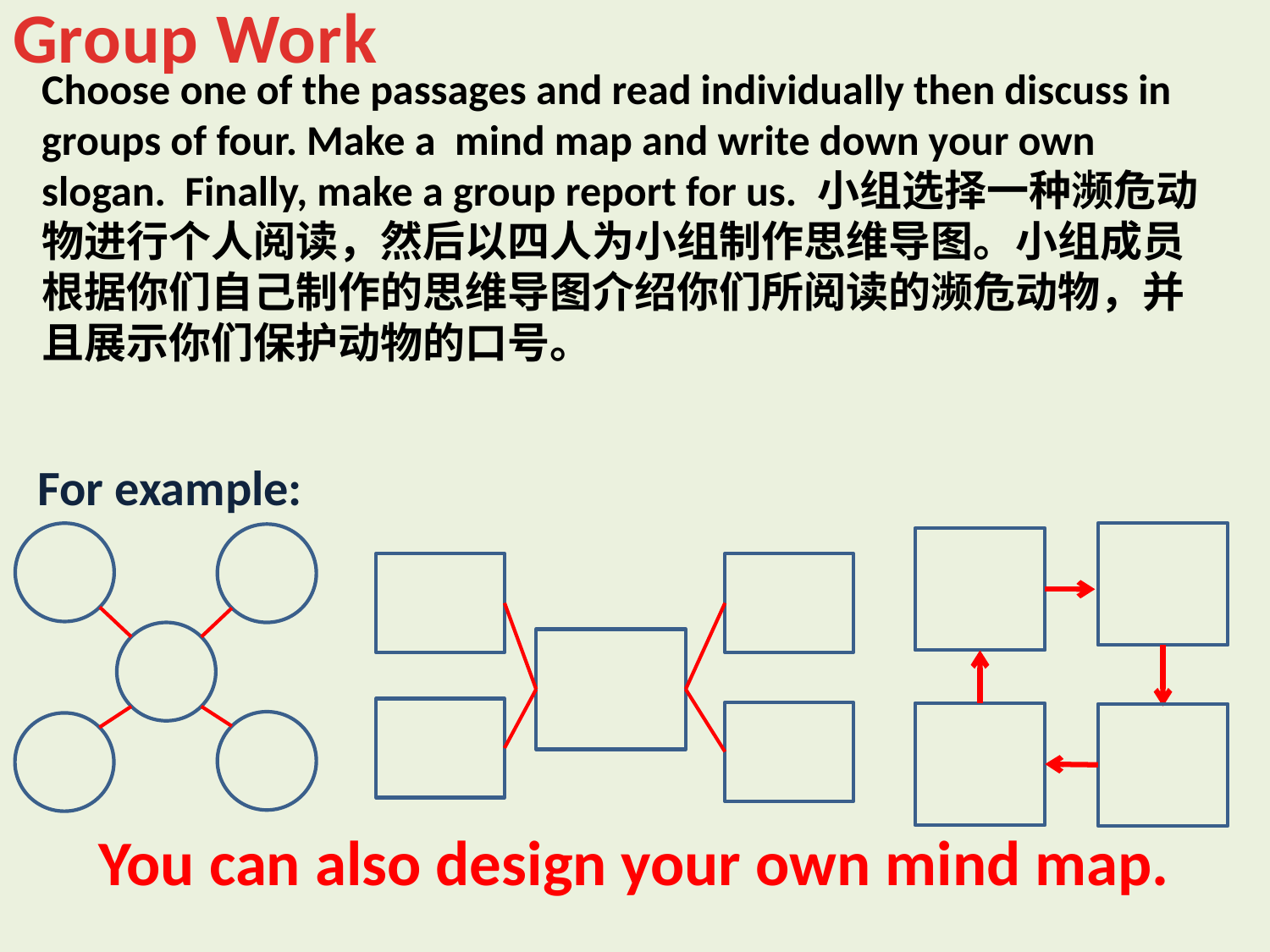

Group Work
Choose one of the passages and read individually then discuss in groups of four. Make a  mind map and write down your own slogan.  Finally, make a group report for us. 小组选择一种濒危动物进行个人阅读，然后以四人为小组制作思维导图。小组成员根据你们自己制作的思维导图介绍你们所阅读的濒危动物，并且展示你们保护动物的口号。
For example:

You can also design your own mind map.